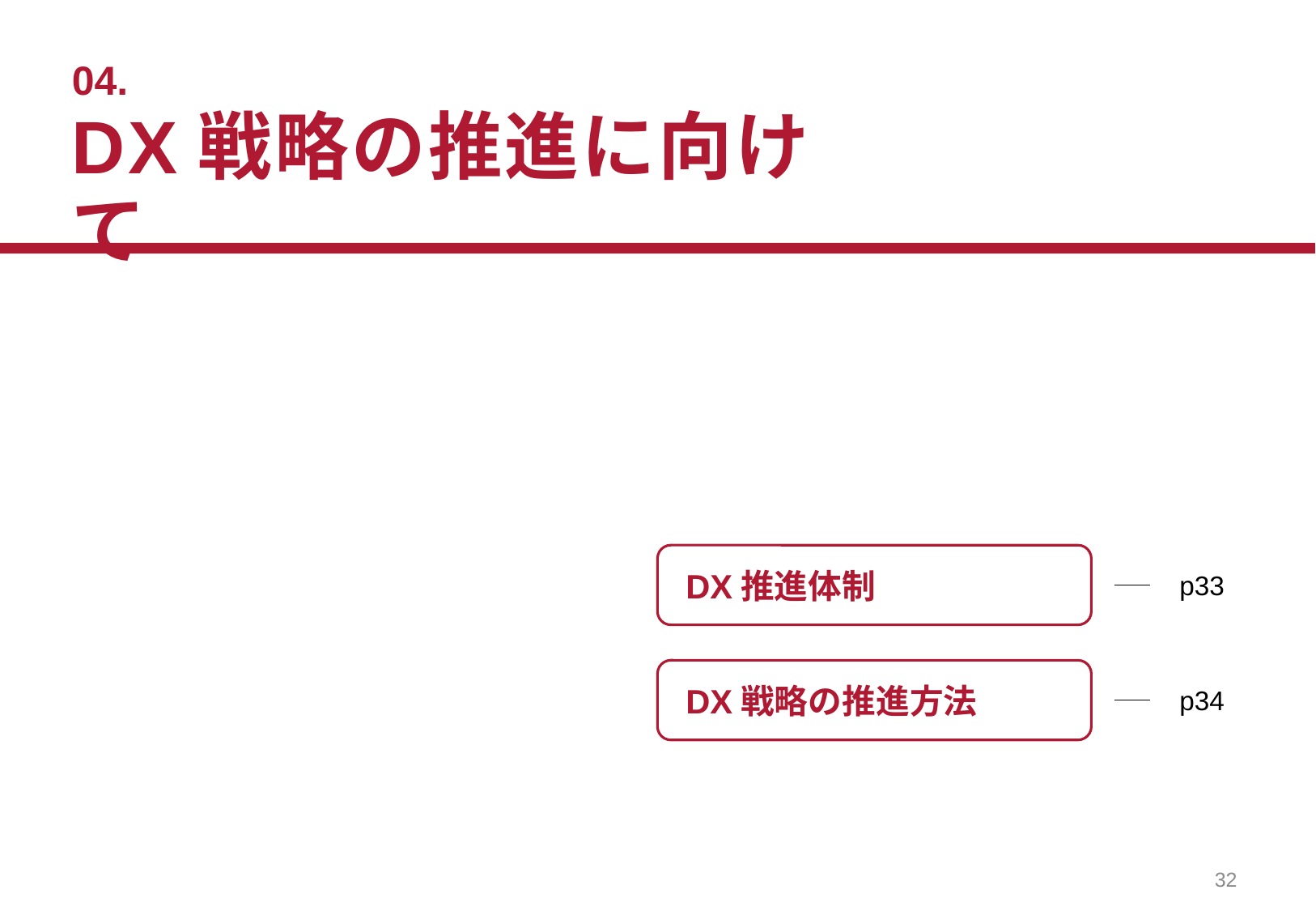

04.
# DX戦略の推進に向けて

p33
DX推進体制
p34

DX戦略の推進方法
32